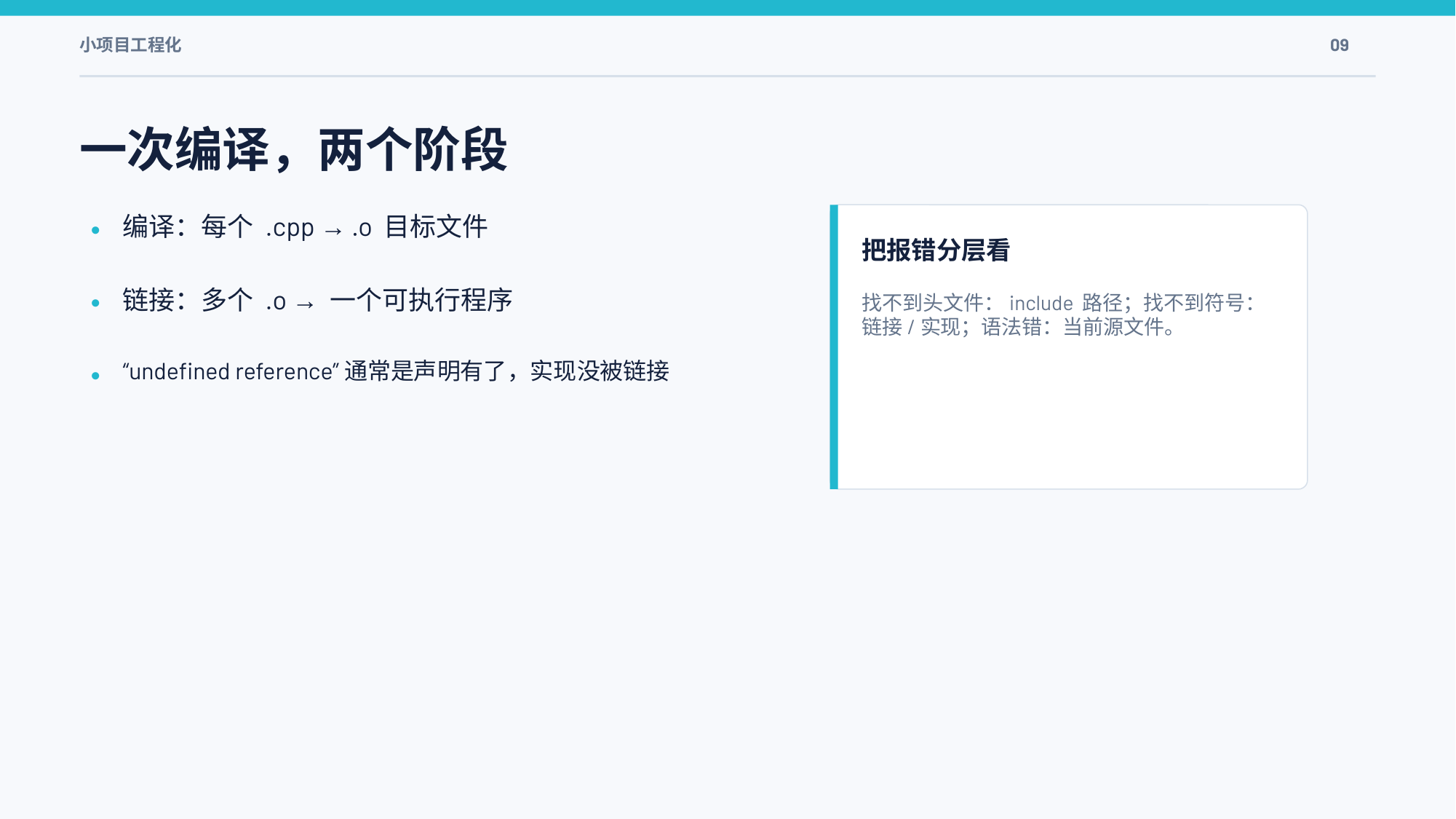

小项目工程化
09

一次编译，两个阶段

•
编译：每个 .cpp → .o 目标文件
把报错分层看
•
链接：多个 .o → 一个可执行程序
找不到头文件：include 路径；找不到符号：链接/实现；语法错：当前源文件。
•
“undefined reference”通常是声明有了，实现没被链接